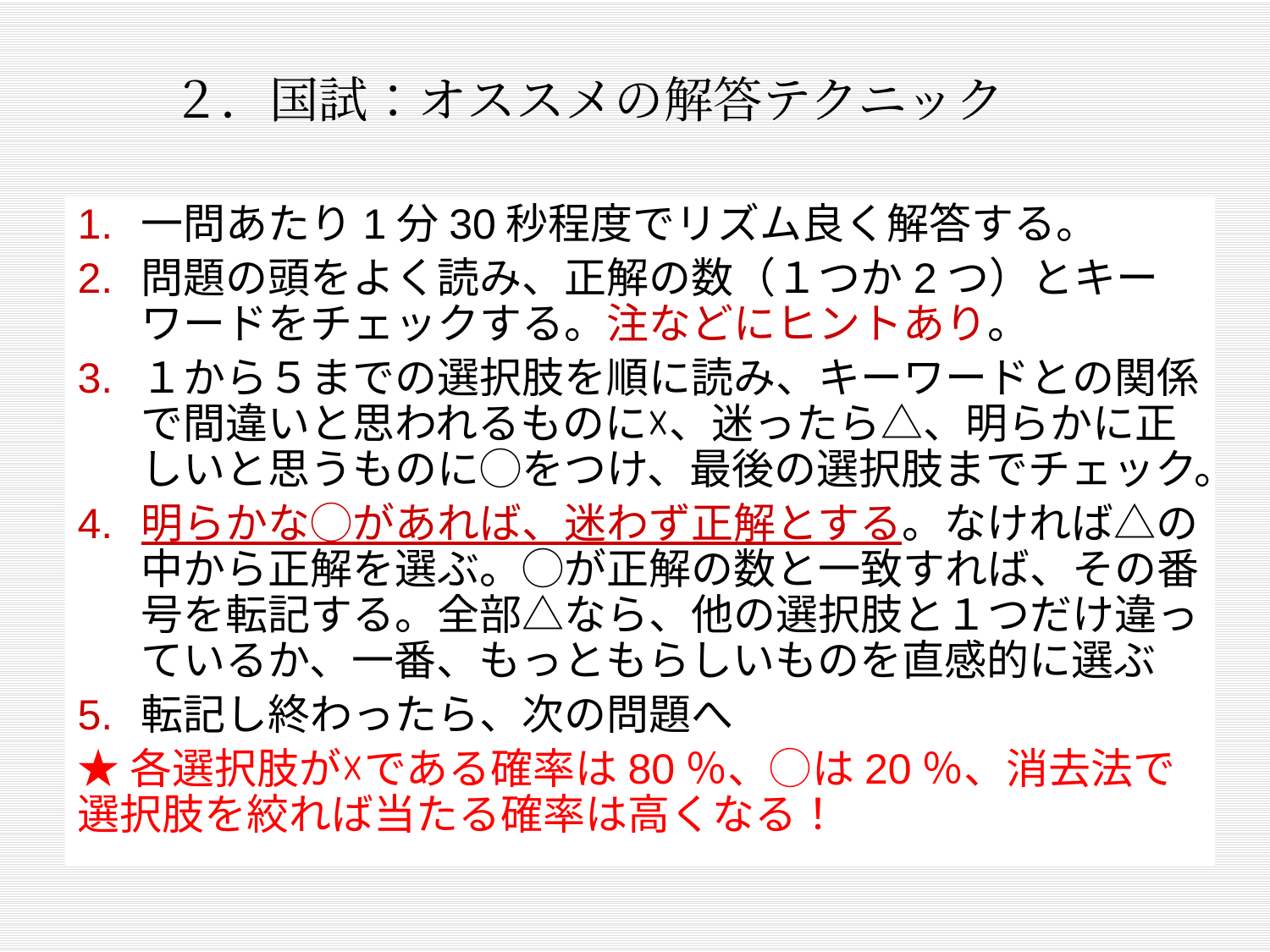

# ２．国試：オススメの解答テクニック
一問あたり1分30秒程度でリズム良く解答する。
問題の頭をよく読み、正解の数（１つか2つ）とキーワードをチェックする。注などにヒントあり。
１から５までの選択肢を順に読み、キーワードとの関係で間違いと思われるものに☓、迷ったら△、明らかに正しいと思うものに◯をつけ、最後の選択肢までチェック。
明らかな◯があれば、迷わず正解とする。なければ△の中から正解を選ぶ。◯が正解の数と一致すれば、その番号を転記する。全部△なら、他の選択肢と１つだけ違っているか、一番、もっともらしいものを直感的に選ぶ
転記し終わったら、次の問題へ
★各選択肢が☓である確率は80％、◯は20％、消去法で選択肢を絞れば当たる確率は高くなる！